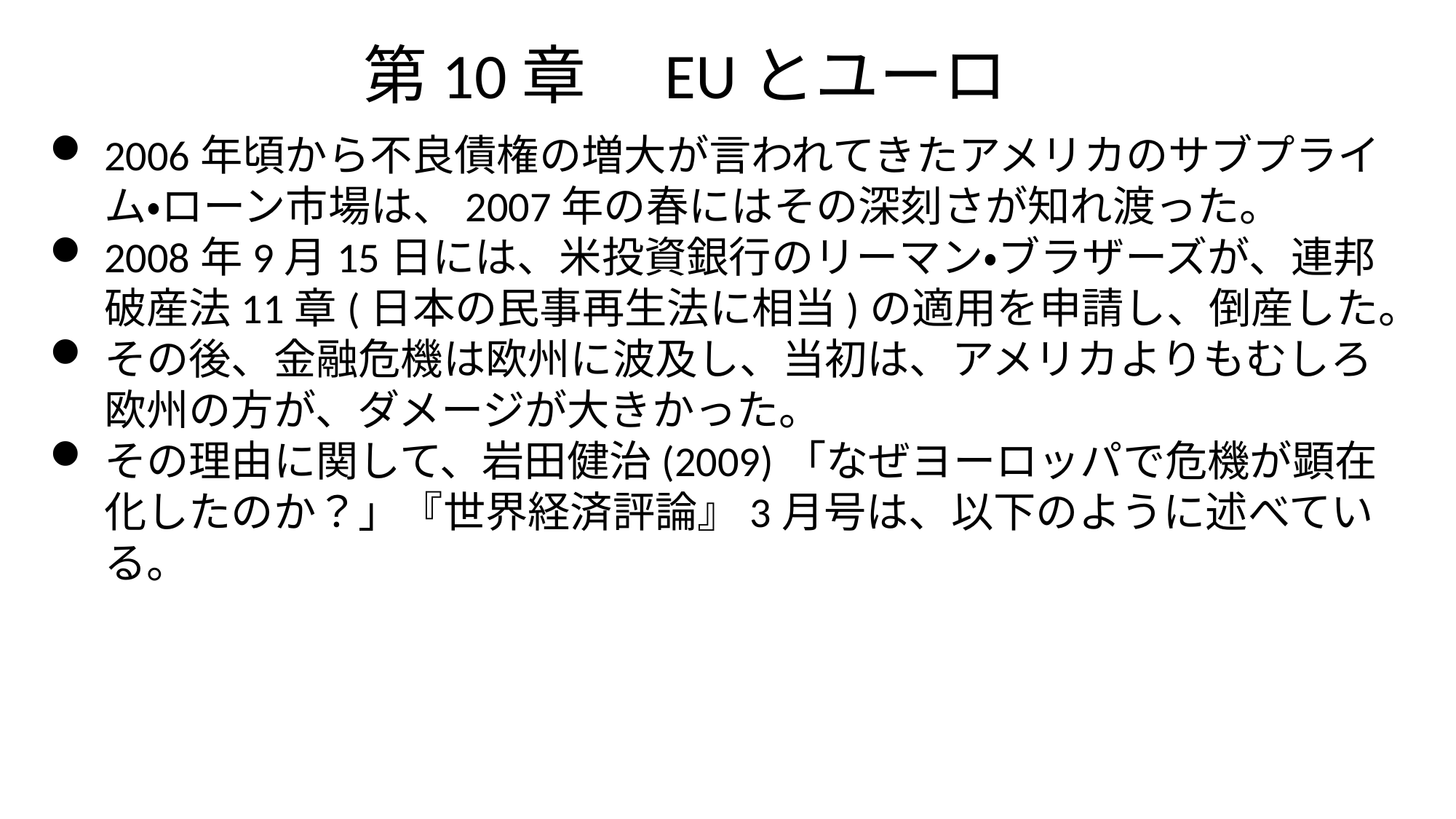

# 第10章　EUとユーロ

2006年頃から不良債権の増大が言われてきたアメリカのサブプライム・ローン市場は、2007年の春にはその深刻さが知れ渡った。
2008年9月15日には、米投資銀行のリーマン・ブラザーズが、連邦破産法11章(日本の民事再生法に相当)の適用を申請し、倒産した。
その後、金融危機は欧州に波及し、当初は、アメリカよりもむしろ欧州の方が、ダメージが大きかった。
その理由に関して、岩田健治(2009)「なぜヨーロッパで危機が顕在化したのか？」『世界経済評論』3月号は、以下のように述べている。